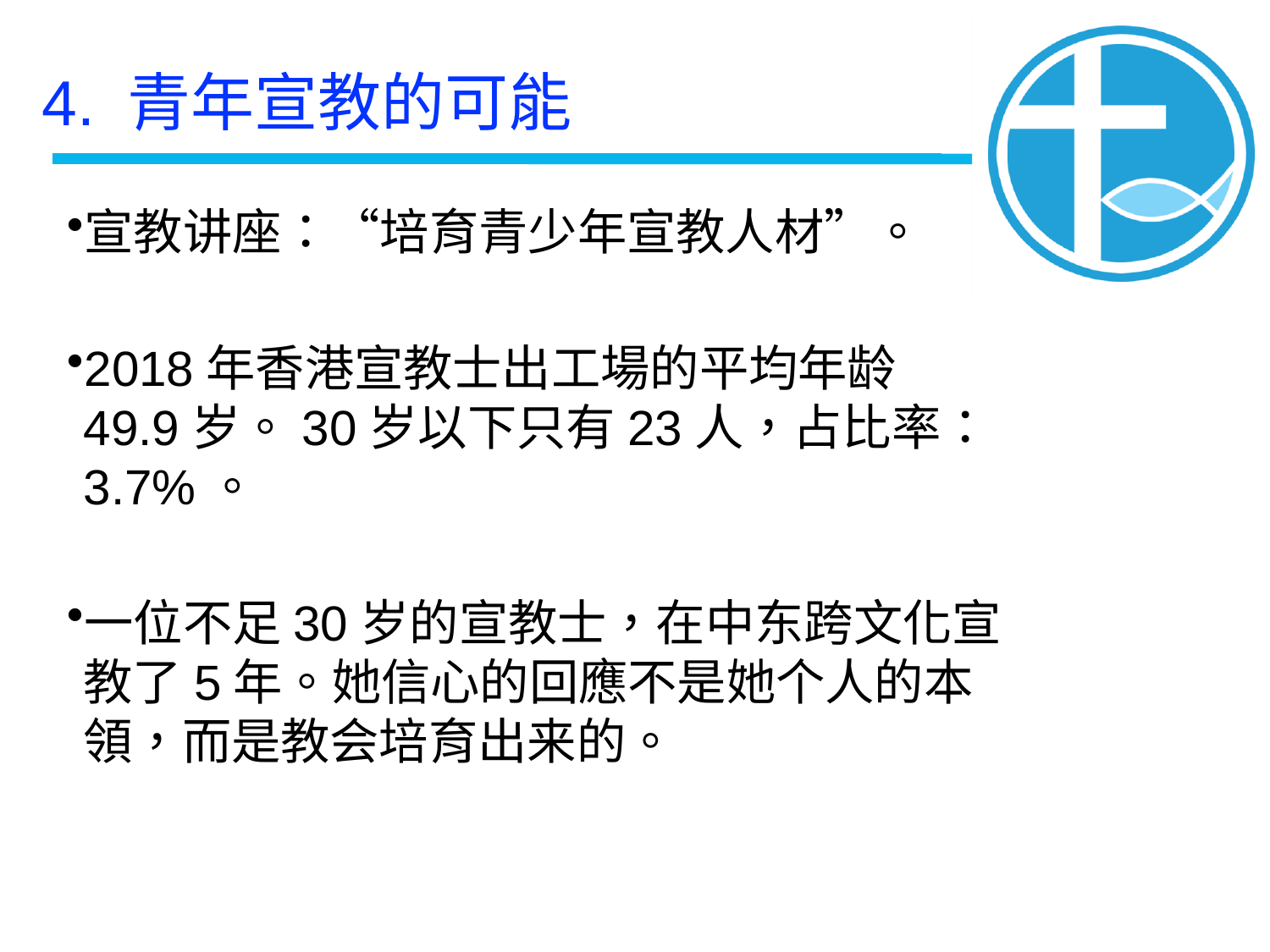

4. 青年宣教的可能
宣教讲座：“培育青少年宣教人材”。

2018年香港宣教士出工場的平均年龄 49.9岁。30岁以下只有23人，占比率：3.7%。

一位不足30岁的宣教士，在中东跨文化宣教了5年。她信心的回應不是她个人的本領，而是教会培育出来的。